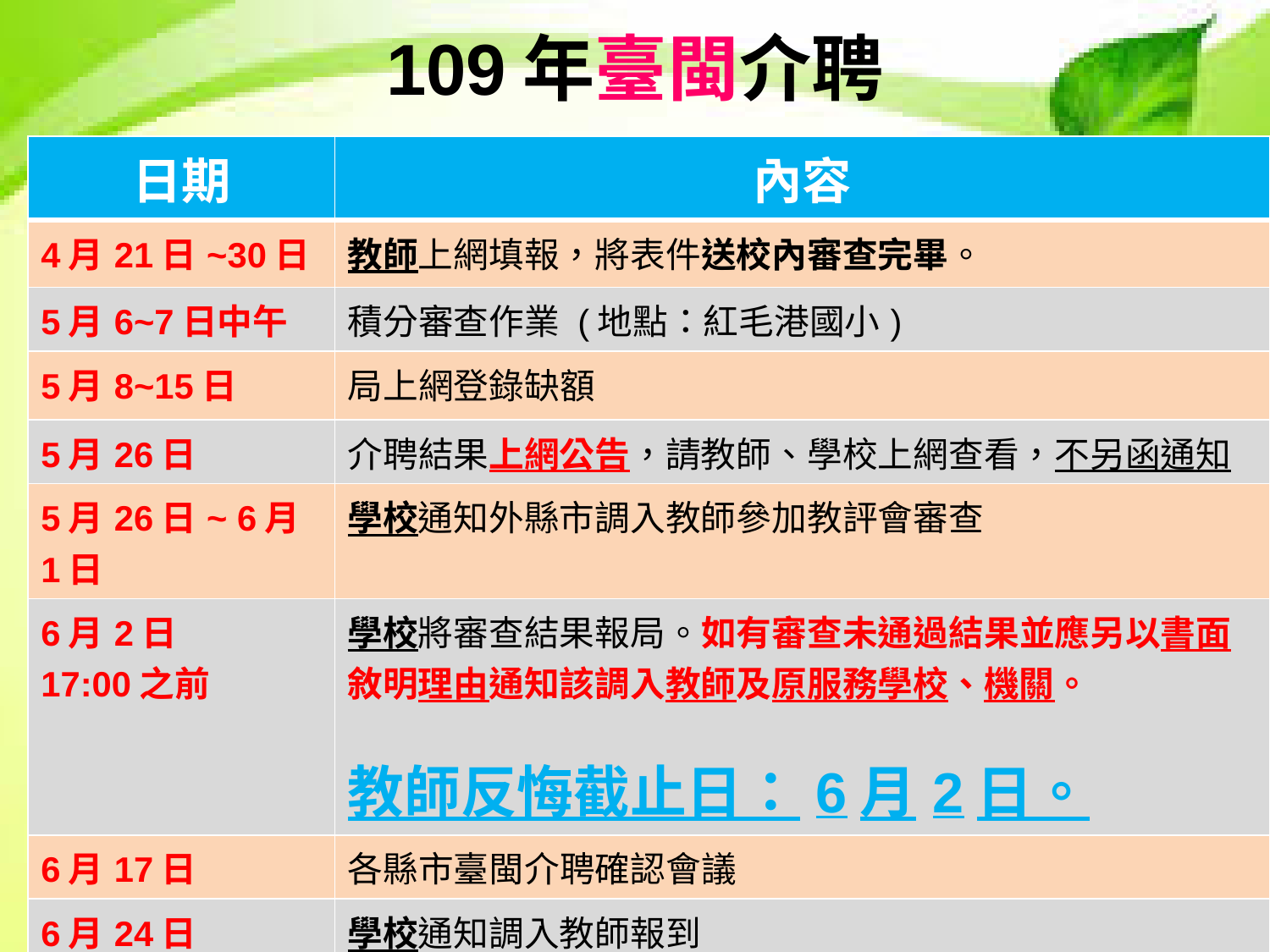

# 109年臺閩介聘
| 日期 | 內容 |
| --- | --- |
| 4月21日~30日 | 教師上網填報，將表件送校內審查完畢。 |
| 5月6~7日中午 | 積分審查作業 (地點：紅毛港國小) |
| 5月8~15日 | 局上網登錄缺額 |
| 5月26日 | 介聘結果上網公告，請教師、學校上網查看，不另函通知 |
| 5月26日~ 6月1日 | 學校通知外縣市調入教師參加教評會審查 |
| 6月2日 17:00之前 | 學校將審查結果報局。如有審查未通過結果並應另以書面 敘明理由通知該調入教師及原服務學校、機關。 教師反悔截止日：6月2日。 |
| 6月17日 | 各縣市臺閩介聘確認會議 |
| 6月24日 | 學校通知調入教師報到 |